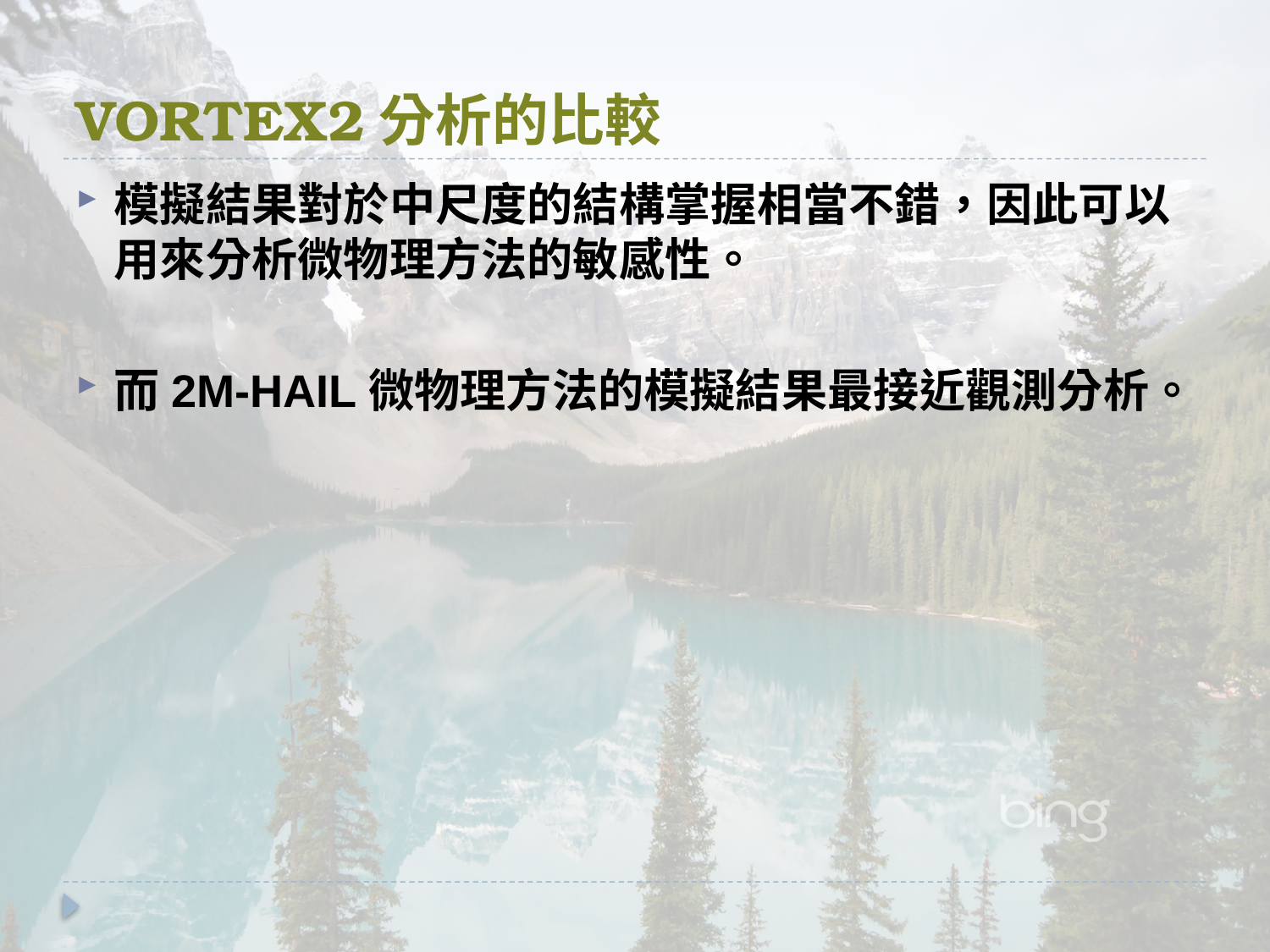

# VORTEX2分析的比較
模擬結果對於中尺度的結構掌握相當不錯，因此可以用來分析微物理方法的敏感性。

而2M-HAIL微物理方法的模擬結果最接近觀測分析。